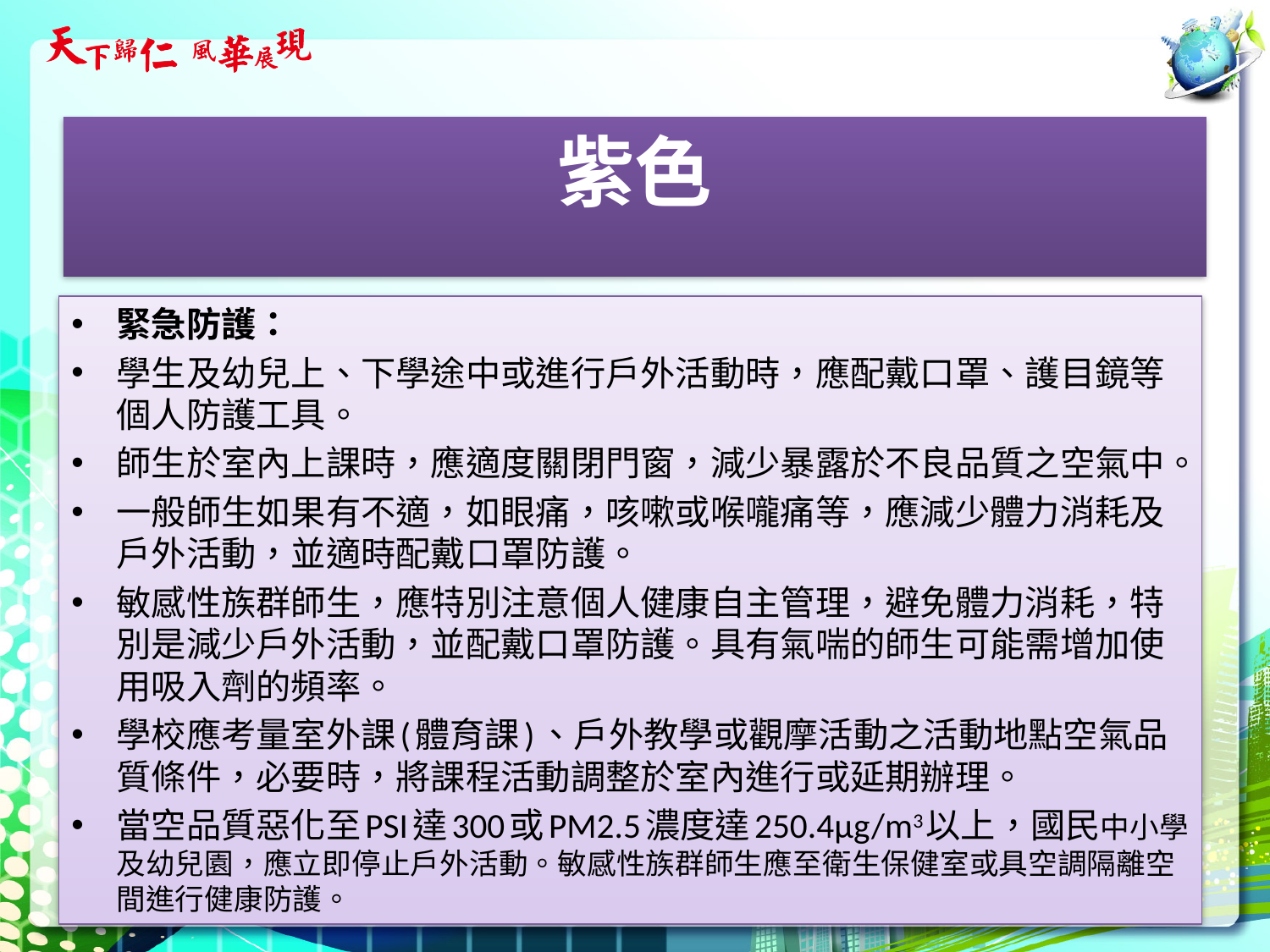

紫色
緊急防護：
學生及幼兒上、下學途中或進行戶外活動時，應配戴口罩、護目鏡等個人防護工具。
師生於室內上課時，應適度關閉門窗，減少暴露於不良品質之空氣中。
一般師生如果有不適，如眼痛，咳嗽或喉嚨痛等，應減少體力消耗及戶外活動，並適時配戴口罩防護。
敏感性族群師生，應特別注意個人健康自主管理，避免體力消耗，特別是減少戶外活動，並配戴口罩防護。具有氣喘的師生可能需增加使用吸入劑的頻率。
學校應考量室外課(體育課)、戶外教學或觀摩活動之活動地點空氣品質條件，必要時，將課程活動調整於室內進行或延期辦理。
當空品質惡化至PSI達300或PM2.5濃度達250.4μg/m3以上，國民中小學及幼兒園，應立即停止戶外活動。敏感性族群師生應至衛生保健室或具空調隔離空間進行健康防護。